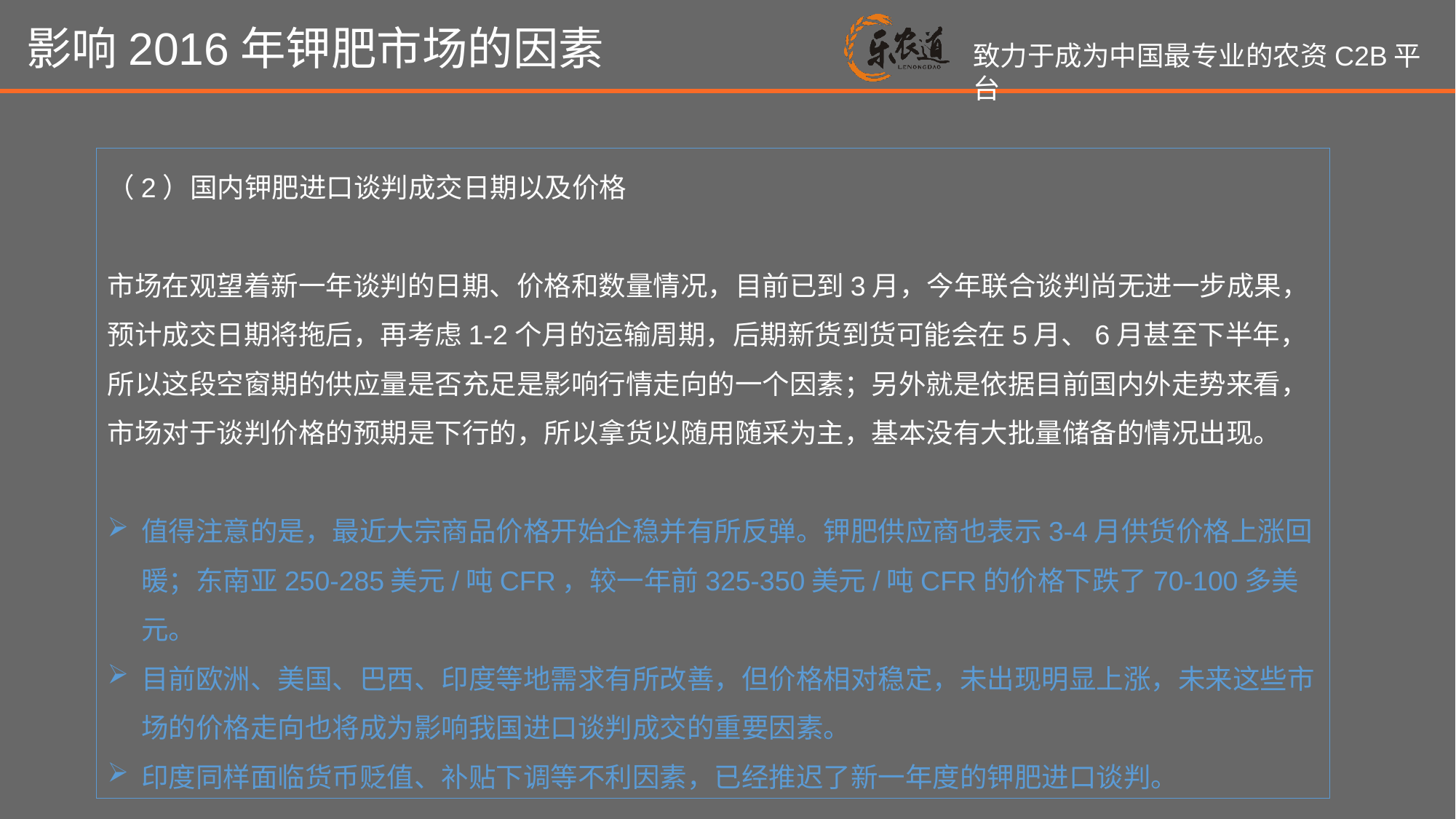

影响2016年钾肥市场的因素
（2）国内钾肥进口谈判成交日期以及价格

市场在观望着新一年谈判的日期、价格和数量情况，目前已到3月，今年联合谈判尚无进一步成果，预计成交日期将拖后，再考虑1-2个月的运输周期，后期新货到货可能会在5月、6月甚至下半年，所以这段空窗期的供应量是否充足是影响行情走向的一个因素；另外就是依据目前国内外走势来看，市场对于谈判价格的预期是下行的，所以拿货以随用随采为主，基本没有大批量储备的情况出现。

值得注意的是，最近大宗商品价格开始企稳并有所反弹。钾肥供应商也表示3-4月供货价格上涨回暖；东南亚250-285美元/吨CFR，较一年前325-350美元/吨CFR的价格下跌了70-100多美元。
目前欧洲、美国、巴西、印度等地需求有所改善，但价格相对稳定，未出现明显上涨，未来这些市场的价格走向也将成为影响我国进口谈判成交的重要因素。
印度同样面临货币贬值、补贴下调等不利因素，已经推迟了新一年度的钾肥进口谈判。